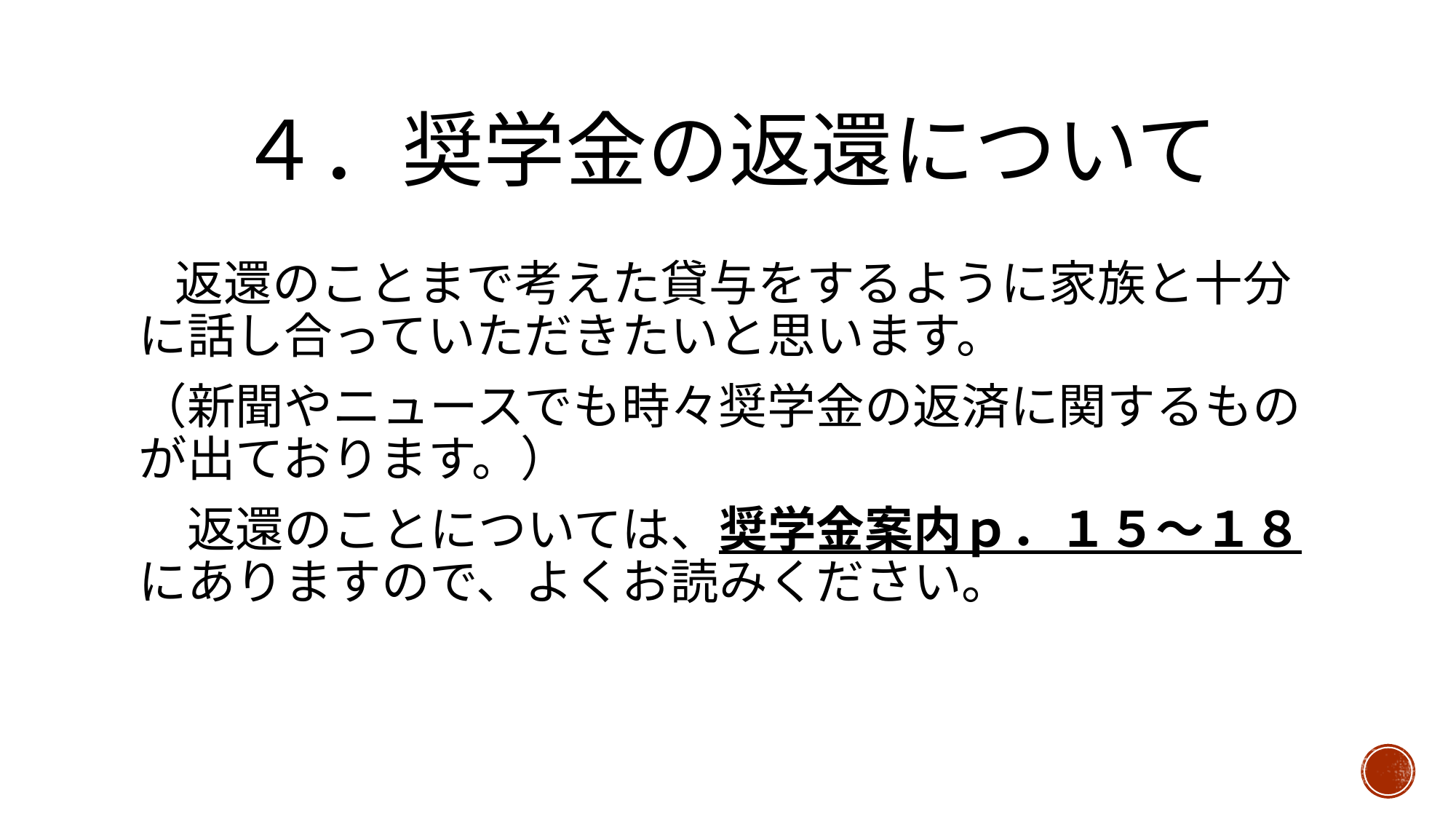

# ４．奨学金の返還について
　返還のことまで考えた貸与をするように家族と十分に話し合っていただきたいと思います。
（新聞やニュースでも時々奨学金の返済に関するものが出ております。）
　返還のことについては、奨学金案内ｐ．１５～１８にありますので、よくお読みください。